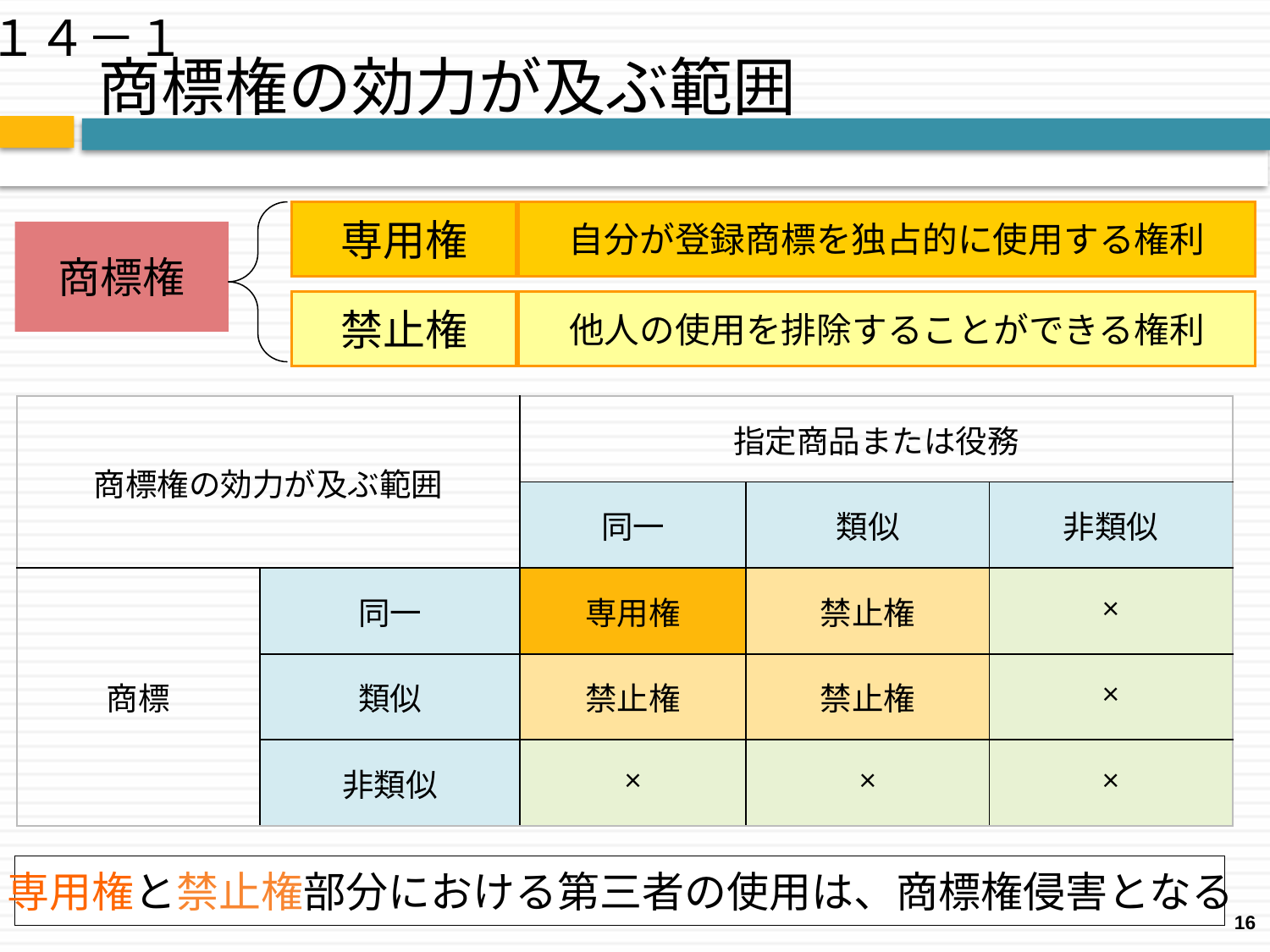

１４－１
# 商標権の効力が及ぶ範囲

専用権
自分が登録商標を独占的に使用する権利
商標権
禁止権
他人の使用を排除することができる権利
| 商標権の効力が及ぶ範囲 |  | 指定商品または役務 |  |  |
| --- | --- | --- | --- | --- |
|  |  | 同一 | 類似 | 非類似 |
| 商標 | 同一 | 専用権 | 禁止権 | × |
|  | 類似 | 禁止権 | 禁止権 | × |
|  | 非類似 | × | × | × |
専用権と禁止権部分における第三者の使用は、商標権侵害となる
16